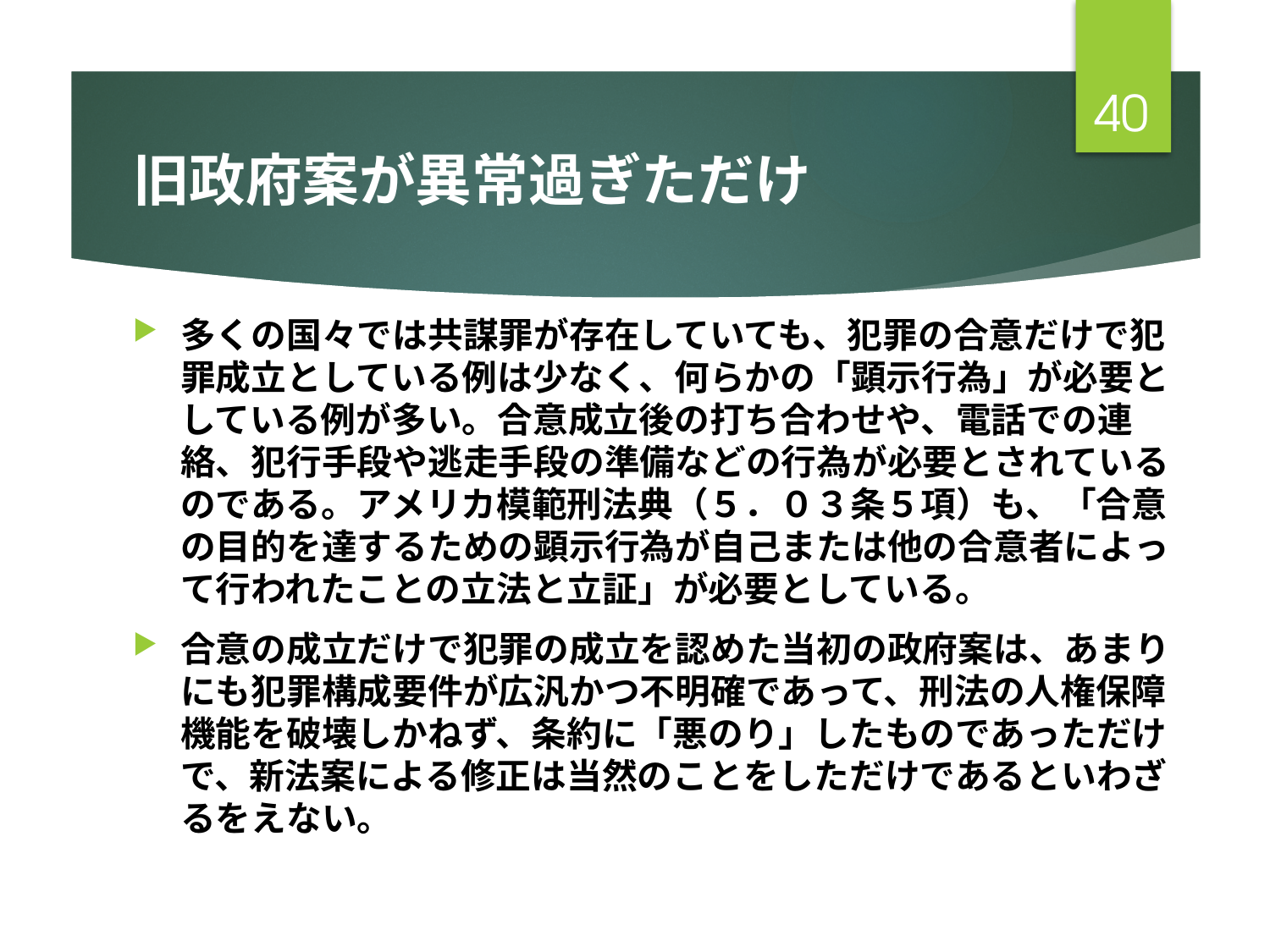

40
# 旧政府案が異常過ぎただけ
多くの国々では共謀罪が存在していても、犯罪の合意だけで犯罪成立としている例は少なく、何らかの「顕示行為」が必要としている例が多い。合意成立後の打ち合わせや、電話での連絡、犯行手段や逃走手段の準備などの行為が必要とされているのである。アメリカ模範刑法典（５．０３条５項）も、「合意の目的を達するための顕示行為が自己または他の合意者によって行われたことの立法と立証」が必要としている。
合意の成立だけで犯罪の成立を認めた当初の政府案は、あまりにも犯罪構成要件が広汎かつ不明確であって、刑法の人権保障機能を破壊しかねず、条約に「悪のり」したものであっただけで、新法案による修正は当然のことをしただけであるといわざるをえない。